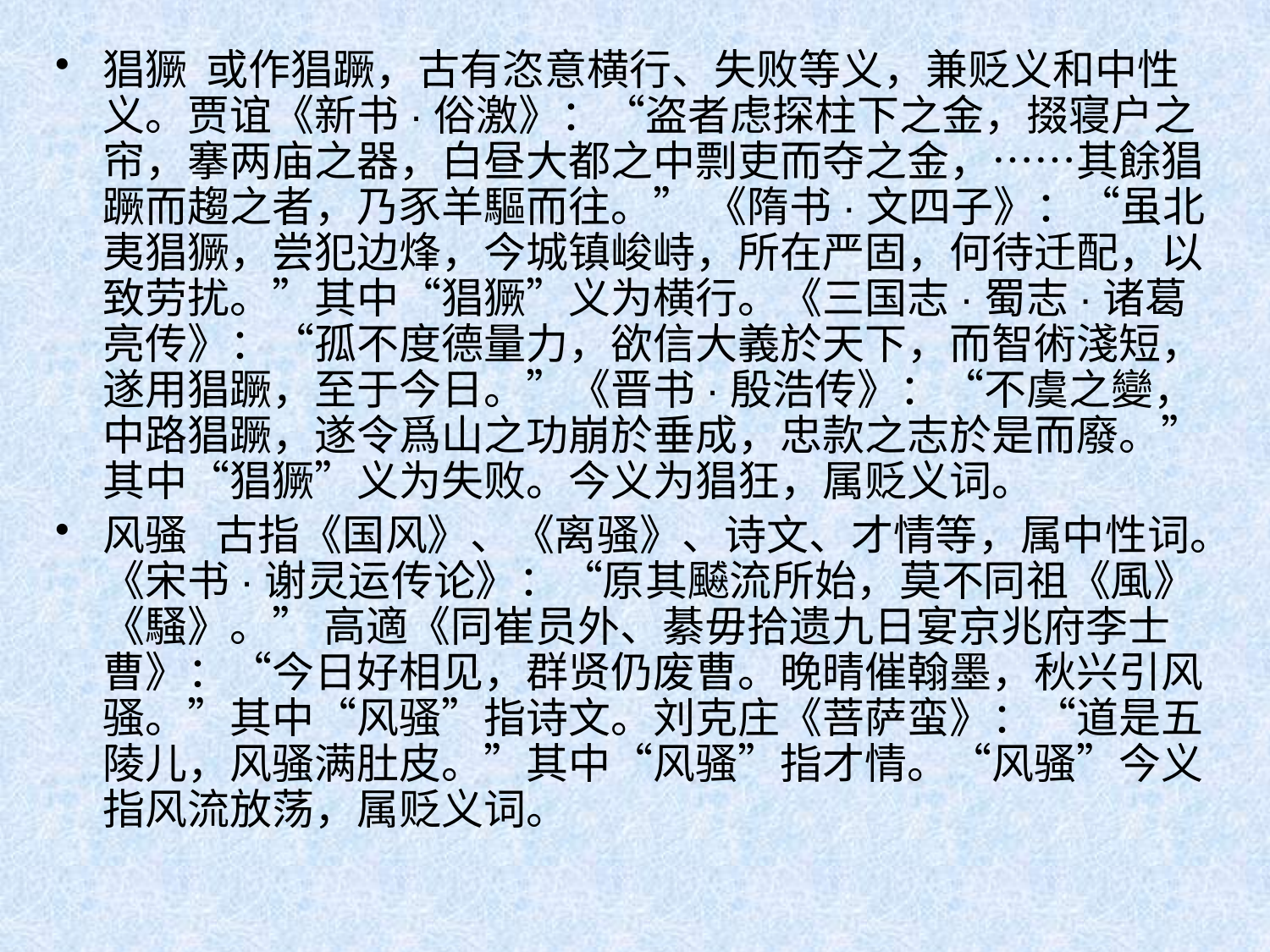

猖獗  或作猖蹶，古有恣意横行、失败等义，兼贬义和中性义。贾谊《新书·俗激》：“盗者虑探柱下之金，掇寝户之帘，搴两庙之器，白昼大都之中剽吏而夺之金，……其餘猖蹶而趨之者，乃豕羊驅而往。” 《隋书·文四子》：“虽北夷猖獗，尝犯边烽，今城镇峻峙，所在严固，何待迁配，以致劳扰。”其中“猖獗”义为横行。《三国志·蜀志·诸葛亮传》：“孤不度德量力，欲信大義於天下，而智術淺短，遂用猖蹶，至于今日。”《晋书·殷浩传》：“不虞之變，中路猖蹶，遂令爲山之功崩於垂成，忠款之志於是而廢。”其中“猖獗”义为失败。今义为猖狂，属贬义词。
风骚   古指《国风》、《离骚》、诗文、才情等，属中性词。《宋书·谢灵运传论》：“原其飇流所始，莫不同祖《風》《騷》。” 高適《同崔员外、綦毋拾遗九日宴京兆府李士曹》：“今日好相见，群贤仍废曹。晚晴催翰墨，秋兴引风骚。”其中“风骚”指诗文。刘克庄《菩萨蛮》：“道是五陵儿，风骚满肚皮。”其中“风骚”指才情。“风骚”今义指风流放荡，属贬义词。